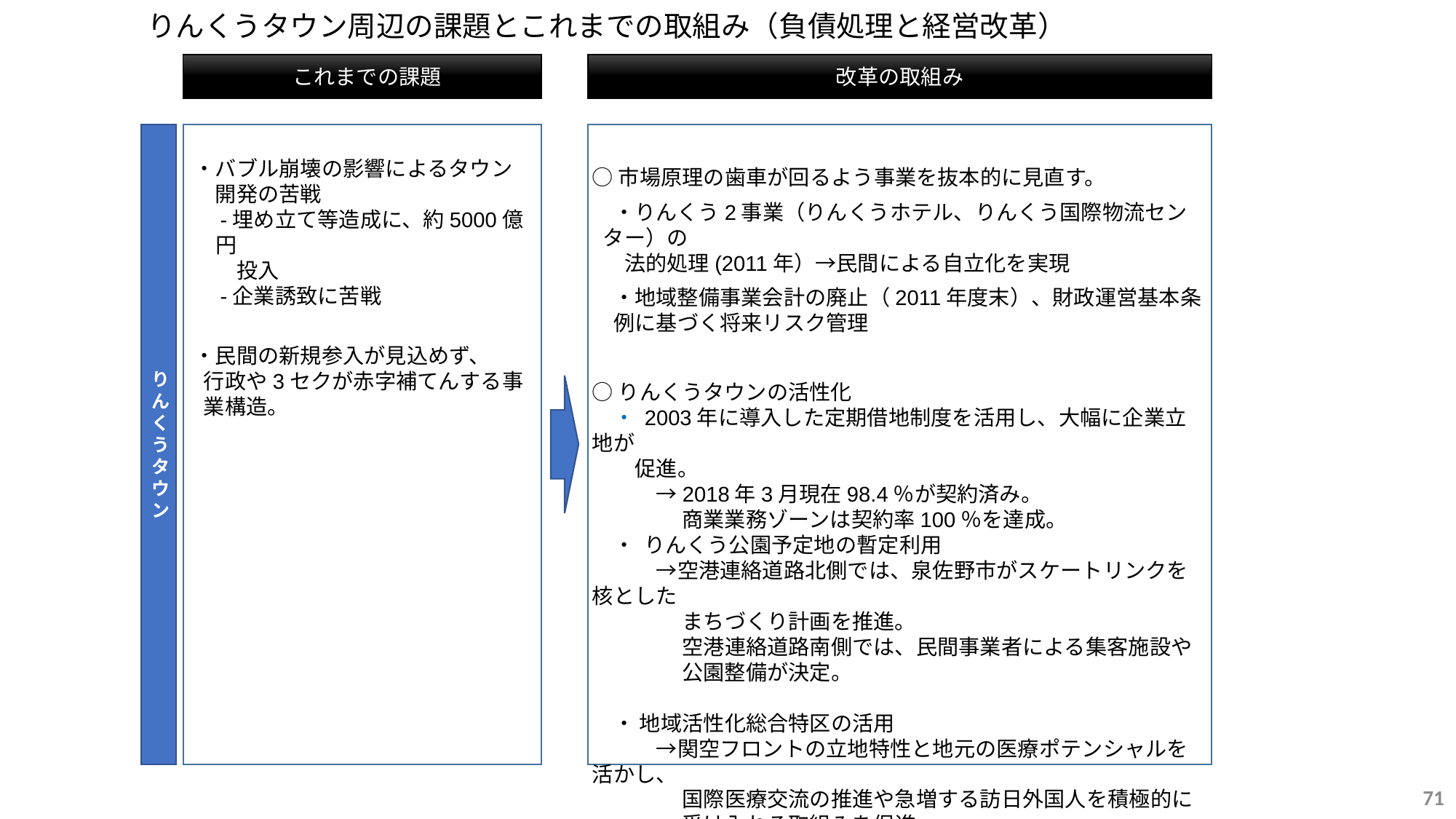

りんくうタウン周辺の課題とこれまでの取組み（負債処理と経営改革）
改革の取組み
 これまでの課題
りんくうタウン

・バブル崩壊の影響によるタウン
　開発の苦戦
　-埋め立て等造成に、約5000億円
　　投入
　-企業誘致に苦戦

・民間の新規参入が見込めず、
行政や3セクが赤字補てんする事業構造。

○市場原理の歯車が回るよう事業を抜本的に見直す。
　・りんくう2事業（りんくうホテル、りんくう国際物流センター）の
　法的処理(2011年）→民間による自立化を実現
　・地域整備事業会計の廃止（2011年度末）、財政運営基本条例に基づく将来リスク管理

○りんくうタウンの活性化
　・ 2003年に導入した定期借地制度を活用し、大幅に企業立地が
　　促進。
　　　→2018年3月現在98.4％が契約済み。
　　　　 商業業務ゾーンは契約率100％を達成。
　・  りんくう公園予定地の暫定利用
　　　→空港連絡道路北側では、泉佐野市がスケートリンクを核とした
　　　　 まちづくり計画を推進。
　　　　 空港連絡道路南側では、民間事業者による集客施設や
　　　　 公園整備が決定。

　・ 地域活性化総合特区の活用
　　　→関空フロントの立地特性と地元の医療ポテンシャルを活かし、
 　　　　国際医療交流の推進や急増する訪日外国人を積極的に
　　　　 受け入れる取組みを促進

71